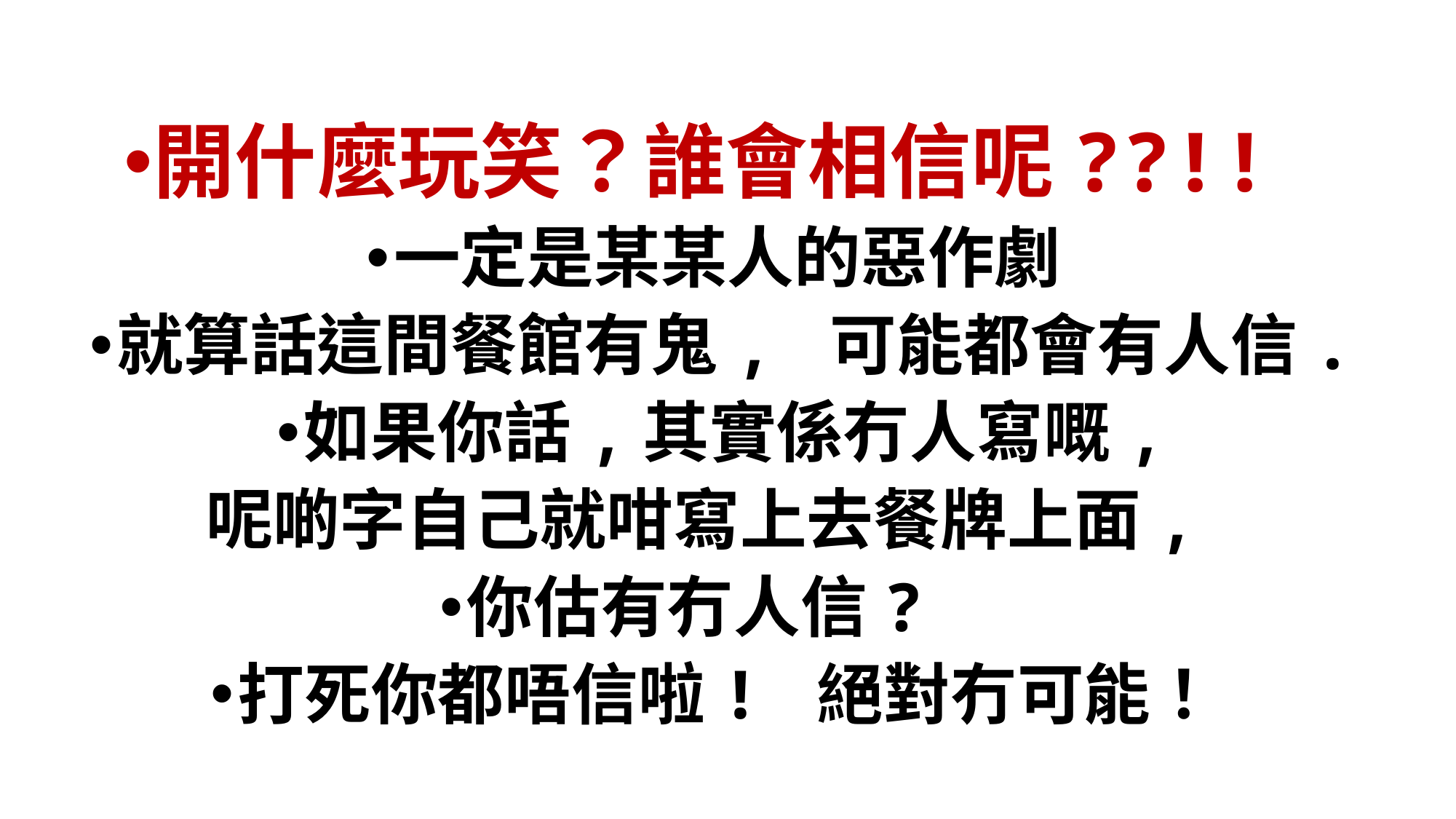

#
開什麼玩笑？誰會相信呢??!!
一定是某某人的惡作劇
就算話這間餐館有鬼, 可能都會有人信.
如果你話,其實係冇人寫嘅,
呢啲字自己就咁寫上去餐牌上面,
你估有冇人信?
打死你都唔信啦! 絕對冇可能！